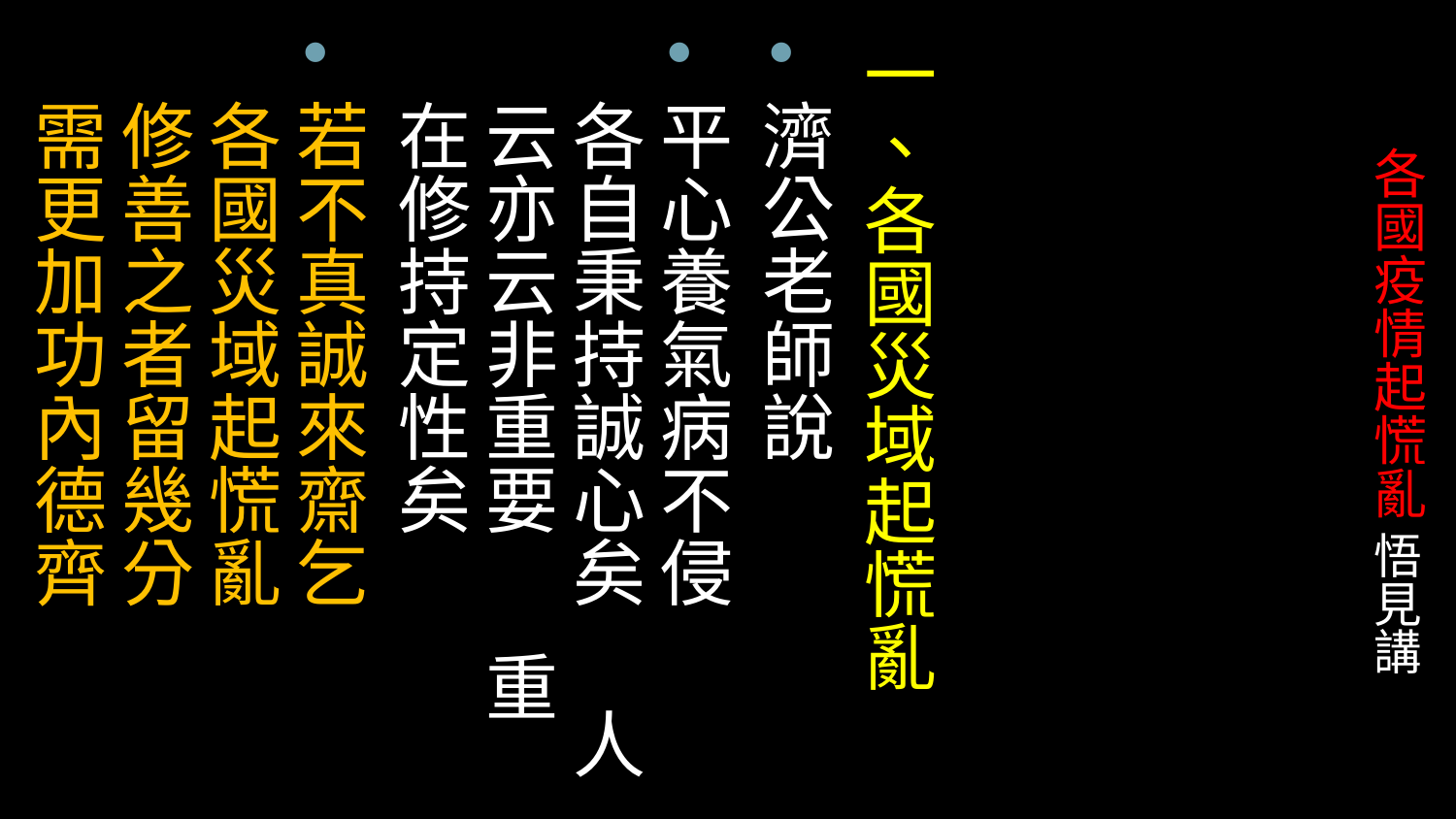

一、各國災域起慌亂
濟公老師說
平心養氣病不侵       各自秉持誠心矣      人云亦云非重要       重在修持定性矣
若不真誠來齋乞       各國災域起慌亂       修善之者留幾分       需更加功內德齊
# 各國疫情起慌亂 悟見講